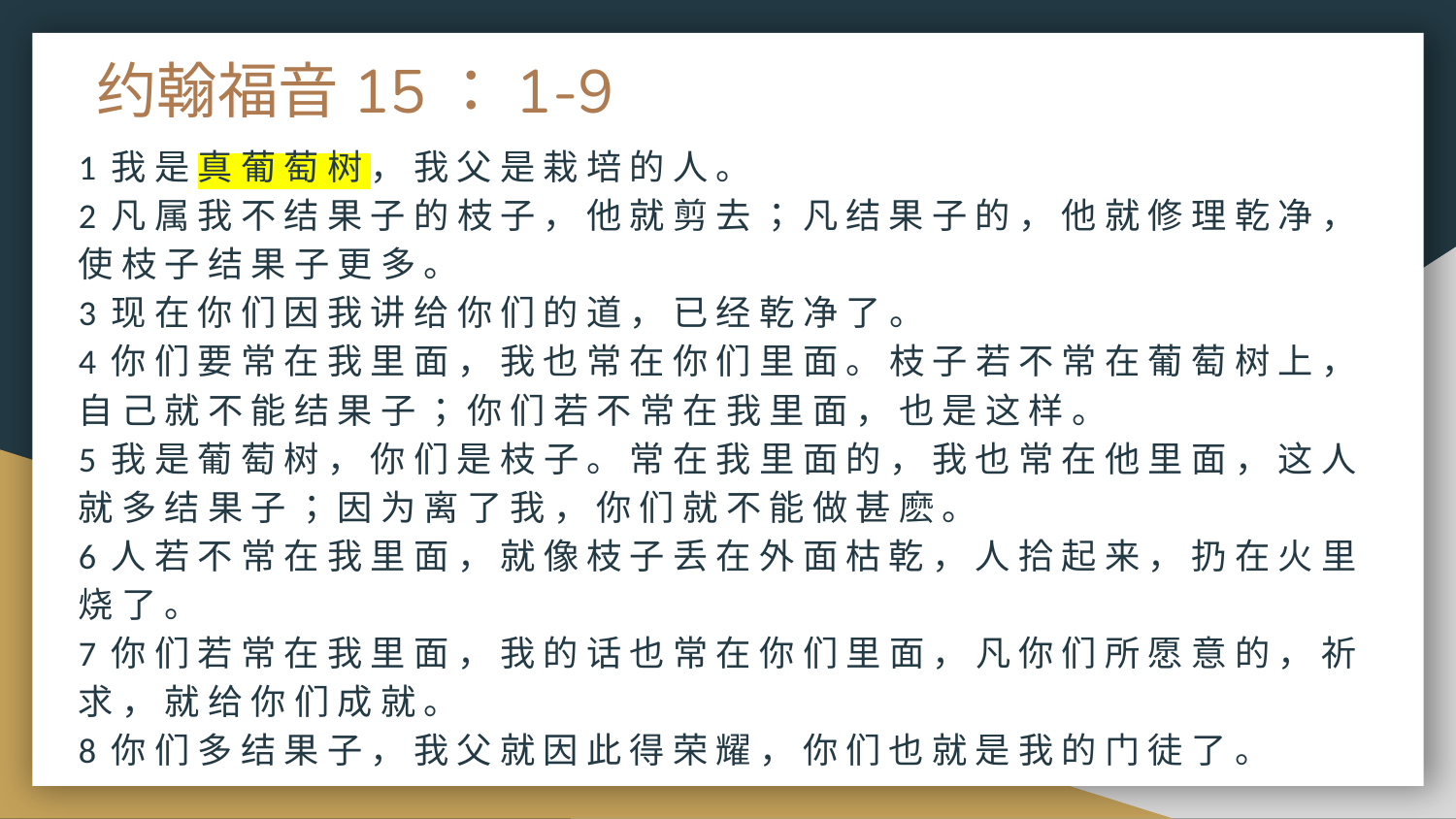

# 约翰福音15：1-9
1 我 是 真 葡 萄 树 ， 我 父 是 栽 培 的 人 。
2 凡 属 我 不 结 果 子 的 枝 子 ， 他 就 剪 去 ； 凡 结 果 子 的 ， 他 就 修 理 乾 净 ， 使 枝 子 结 果 子 更 多 。
3 现 在 你 们 因 我 讲 给 你 们 的 道 ， 已 经 乾 净 了 。
4 你 们 要 常 在 我 里 面 ， 我 也 常 在 你 们 里 面 。 枝 子 若 不 常 在 葡 萄 树 上 ， 自 己 就 不 能 结 果 子 ； 你 们 若 不 常 在 我 里 面 ， 也 是 这 样 。
5 我 是 葡 萄 树 ， 你 们 是 枝 子 。 常 在 我 里 面 的 ， 我 也 常 在 他 里 面 ， 这 人 就 多 结 果 子 ； 因 为 离 了 我 ， 你 们 就 不 能 做 甚 麽 。
6 人 若 不 常 在 我 里 面 ， 就 像 枝 子 丢 在 外 面 枯 乾 ， 人 拾 起 来 ， 扔 在 火 里 烧 了 。
7 你 们 若 常 在 我 里 面 ， 我 的 话 也 常 在 你 们 里 面 ， 凡 你 们 所 愿 意 的 ， 祈 求 ， 就 给 你 们 成 就 。
8 你 们 多 结 果 子 ， 我 父 就 因 此 得 荣 耀 ， 你 们 也 就 是 我 的 门 徒 了 。